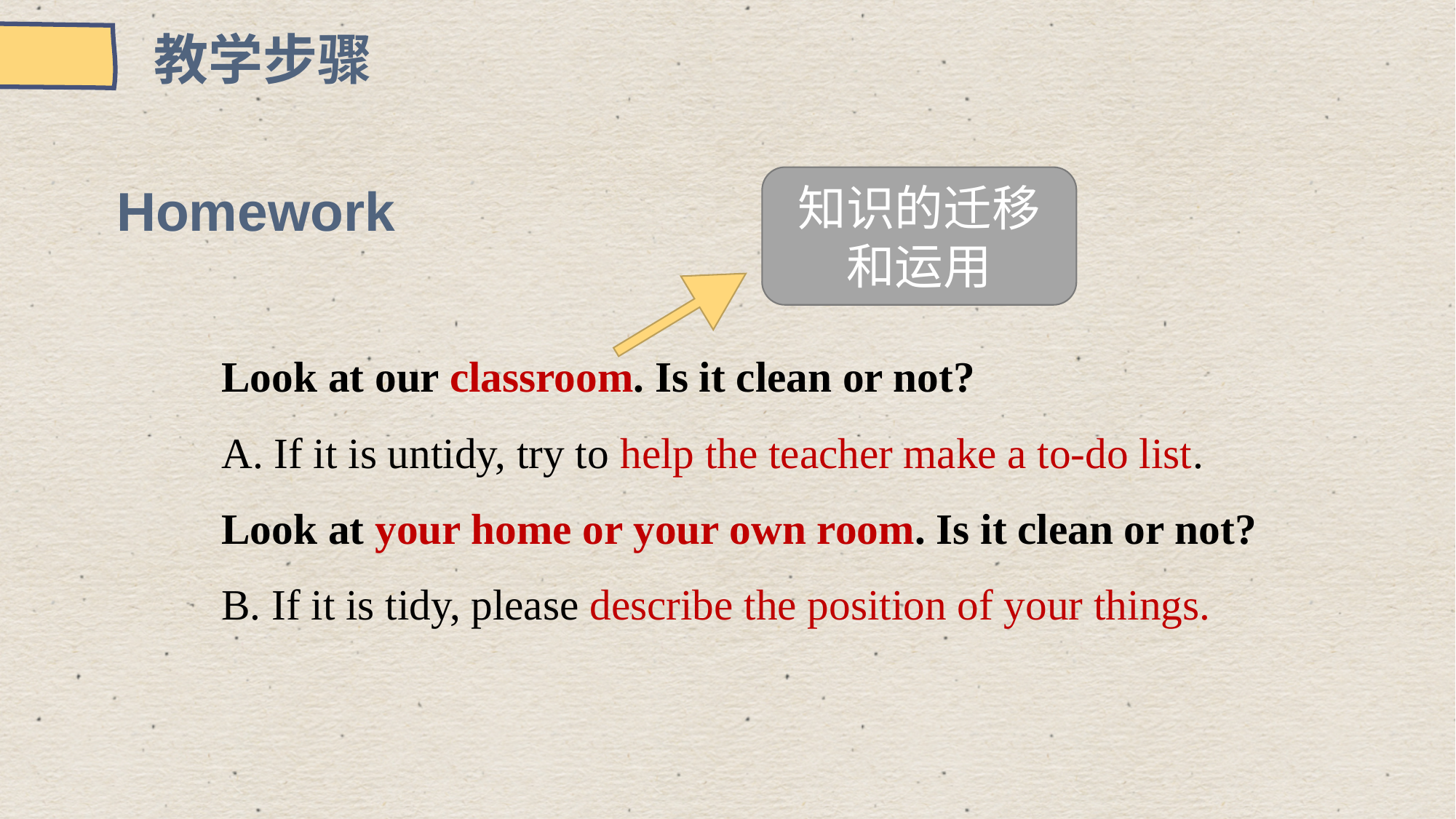

教学步骤
知识的迁移和运用
Homework

Look at our classroom. Is it clean or not?
A. If it is untidy, try to help the teacher make a to-do list.
Look at your home or your own room. Is it clean or not?
B. If it is tidy, please describe the position of your things.